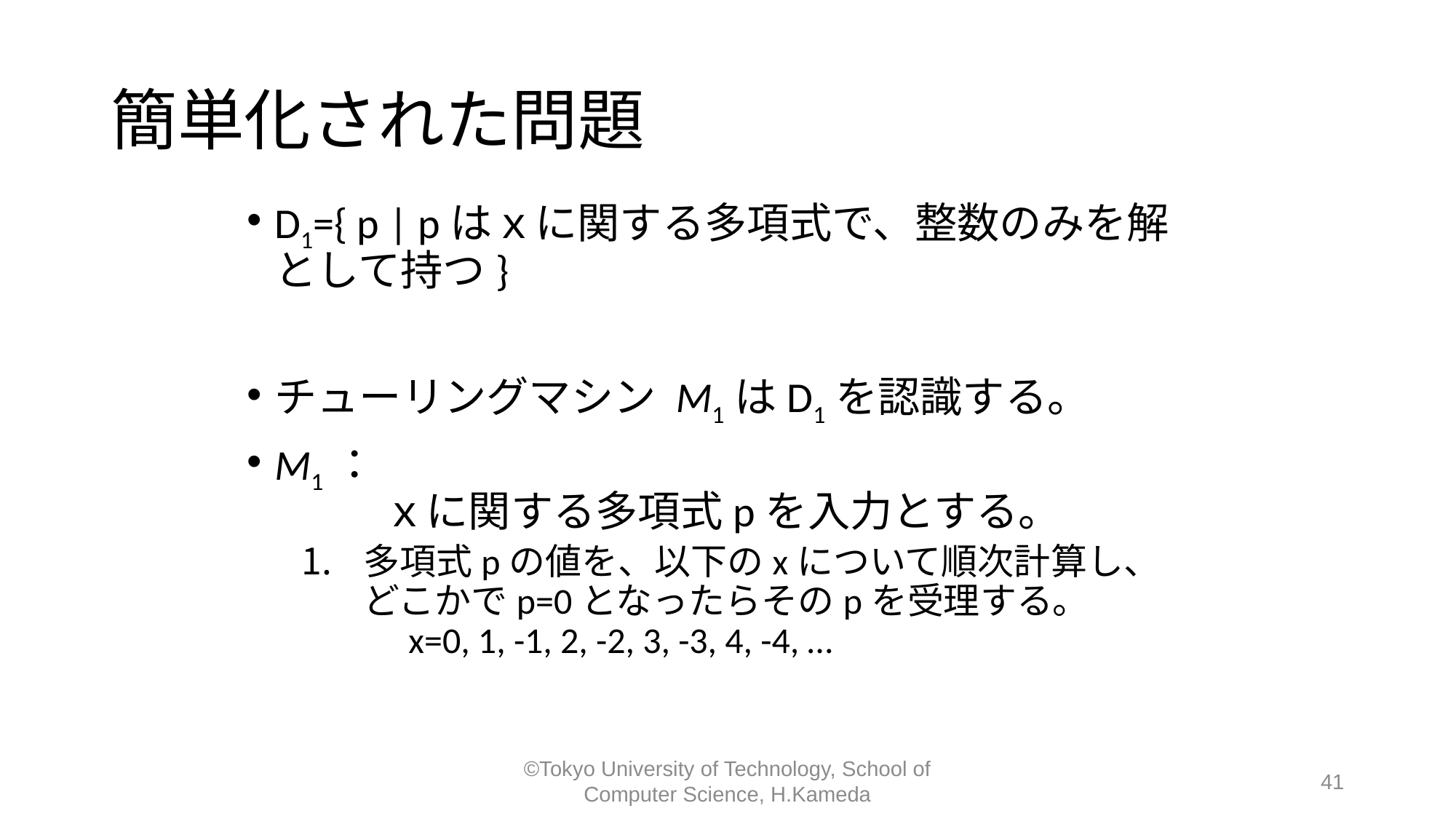

# 簡単化された問題
D1={ p | pはｘに関する多項式で、整数のみを解として持つ}

チューリングマシン M1はD1を認識する。
M1：
	ｘに関する多項式pを入力とする。
多項式pの値を、以下のxについて順次計算し、
どこかでp=0となったらそのpを受理する。
　x=0, 1, -1, 2, -2, 3, -3, 4, -4, …
©Tokyo University of Technology, School of Computer Science, H.Kameda
41